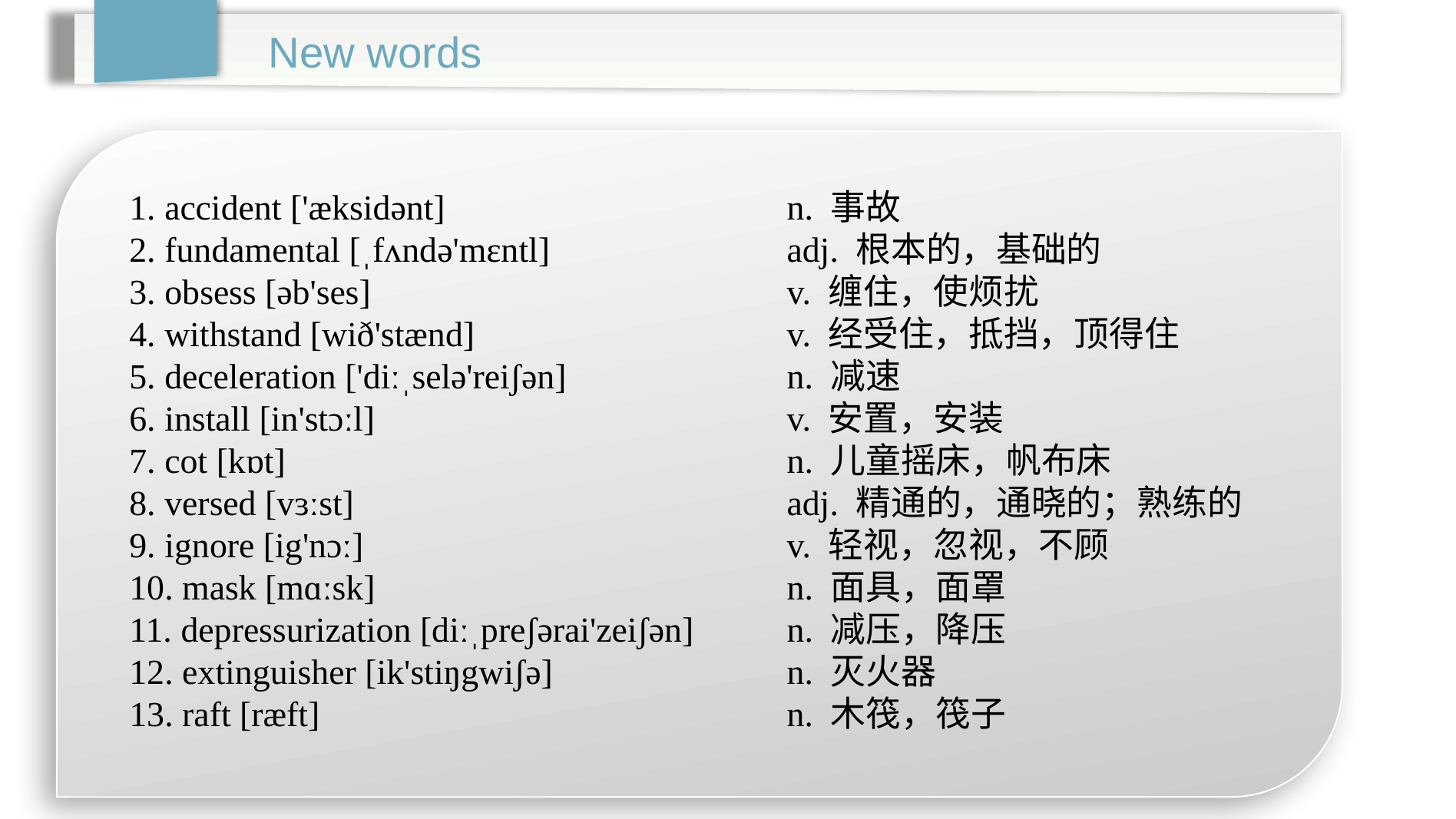

New words

1. accident ['æksidənt]			n. 事故
2. fundamental [ˌfʌndə'mɛntl]			adj. 根本的，基础的
3. obsess [əb'ses]				v. 缠住，使烦扰
4. withstand [wið'stænd]			v. 经受住，抵挡，顶得住
5. deceleration ['diːˌselə'reiʃən]		n. 减速
6. install [in'stɔːl]				v. 安置，安装
7. cot [kɒt]					n. 儿童摇床，帆布床
8. versed [vɜːst]				adj. 精通的，通晓的；熟练的
9. ignore [ig'nɔː]				v. 轻视，忽视，不顾
10. mask [mɑːsk]				n. 面具，面罩
11. depressurization [diːˌpreʃərai'zeiʃən]	n. 减压，降压
12. extinguisher [ik'stiŋgwiʃə]			n. 灭火器
13. raft [ræft]					n. 木筏，筏子